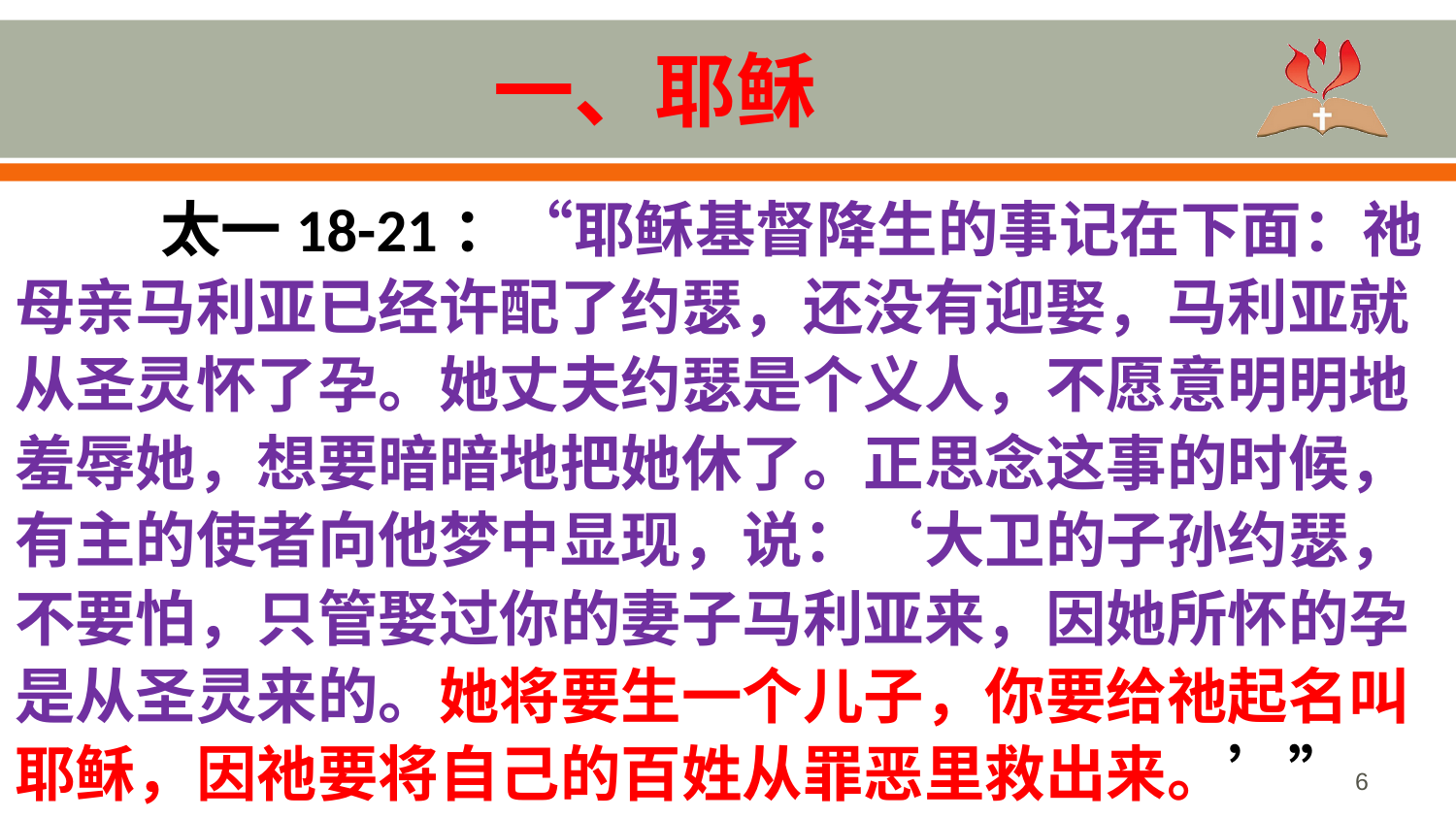

# 一、耶稣
	太一18-21：“耶稣基督降生的事记在下面：祂母亲马利亚已经许配了约瑟，还没有迎娶，马利亚就从圣灵怀了孕。她丈夫约瑟是个义人，不愿意明明地羞辱她，想要暗暗地把她休了。正思念这事的时候，有主的使者向他梦中显现，说：‘大卫的子孙约瑟，不要怕，只管娶过你的妻子马利亚来，因她所怀的孕是从圣灵来的。她将要生一个儿子，你要给祂起名叫耶稣，因祂要将自己的百姓从罪恶里救出来。’”

6